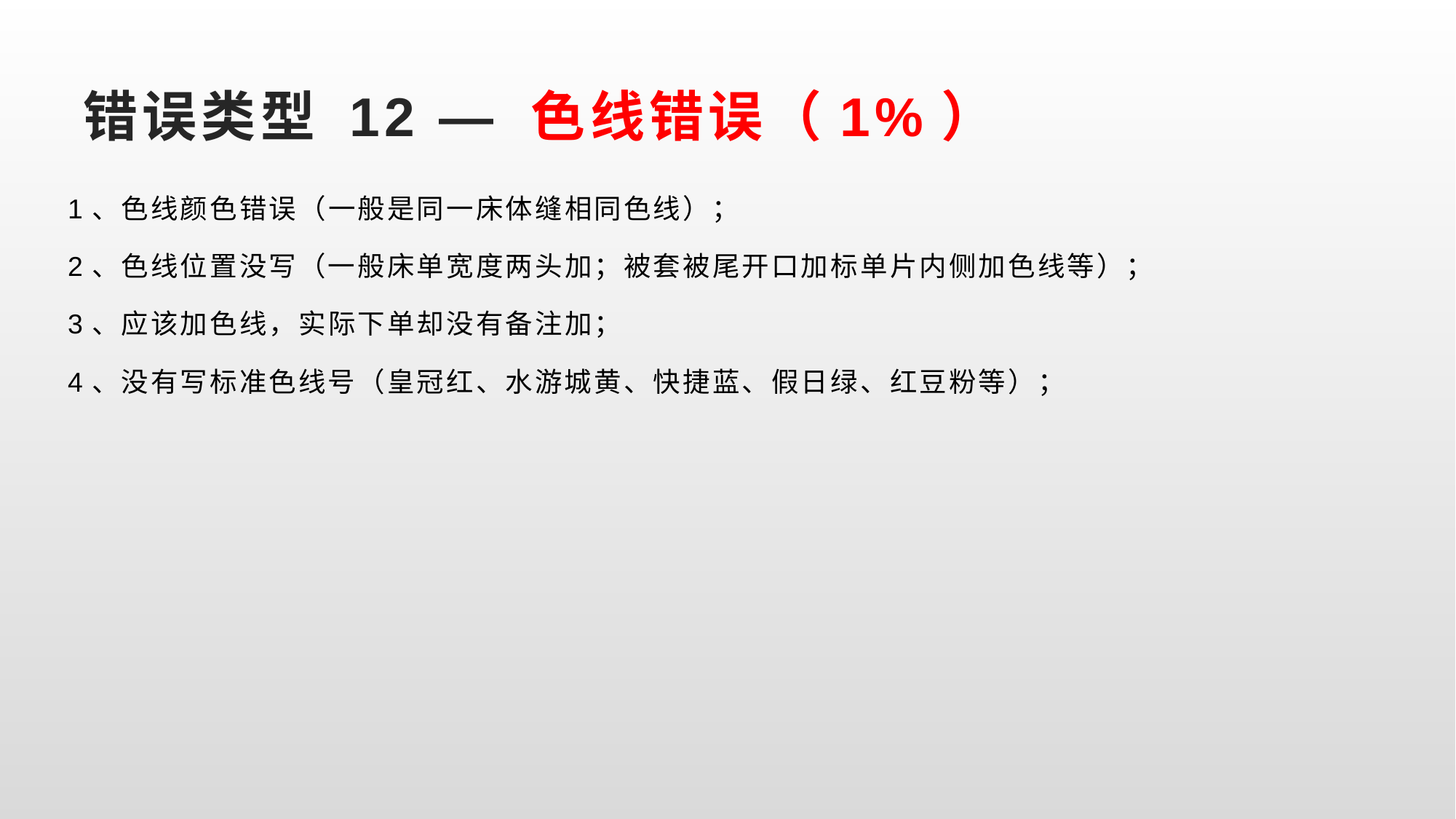

# 错误类型 12 — 色线错误（1%）
1、色线颜色错误（一般是同一床体缝相同色线）；
2、色线位置没写（一般床单宽度两头加；被套被尾开口加标单片内侧加色线等）；
3、应该加色线，实际下单却没有备注加；
4、没有写标准色线号（皇冠红、水游城黄、快捷蓝、假日绿、红豆粉等）；
54